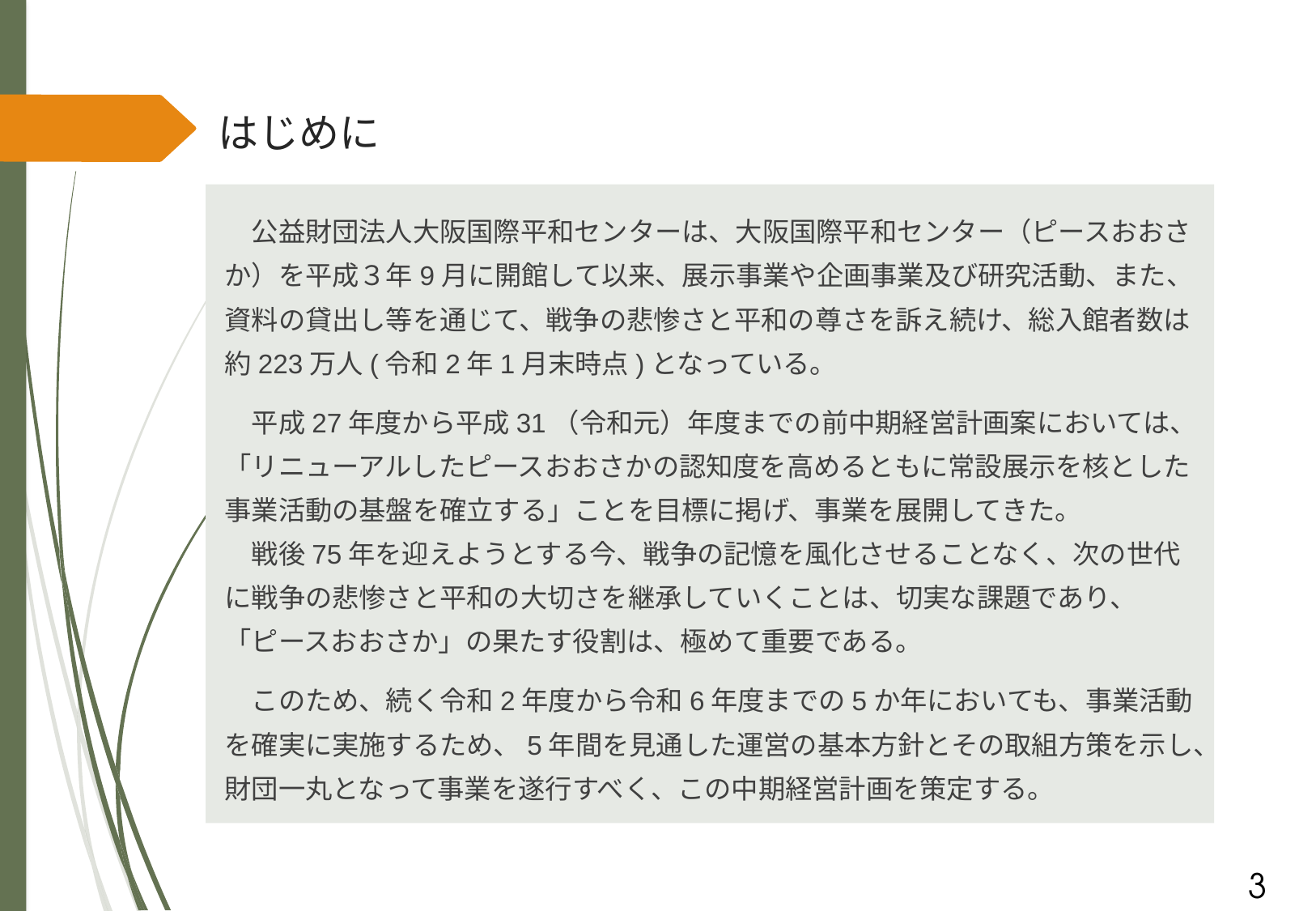

# はじめに
　公益財団法人大阪国際平和センターは、大阪国際平和センター（ピースおおさか）を平成３年9月に開館して以来、展示事業や企画事業及び研究活動、また、資料の貸出し等を通じて、戦争の悲惨さと平和の尊さを訴え続け、総入館者数は約223万人(令和2年1月末時点)となっている。

　平成27年度から平成31（令和元）年度までの前中期経営計画案においては、「リニューアルしたピースおおさかの認知度を高めるともに常設展示を核とした事業活動の基盤を確立する」ことを目標に掲げ、事業を展開してきた。
　戦後75年を迎えようとする今、戦争の記憶を風化させることなく、次の世代に戦争の悲惨さと平和の大切さを継承していくことは、切実な課題であり、「ピースおおさか」の果たす役割は、極めて重要である。

　このため、続く令和2年度から令和6年度までの5か年においても、事業活動を確実に実施するため、5年間を見通した運営の基本方針とその取組方策を示し、財団一丸となって事業を遂行すべく、この中期経営計画を策定する。
3